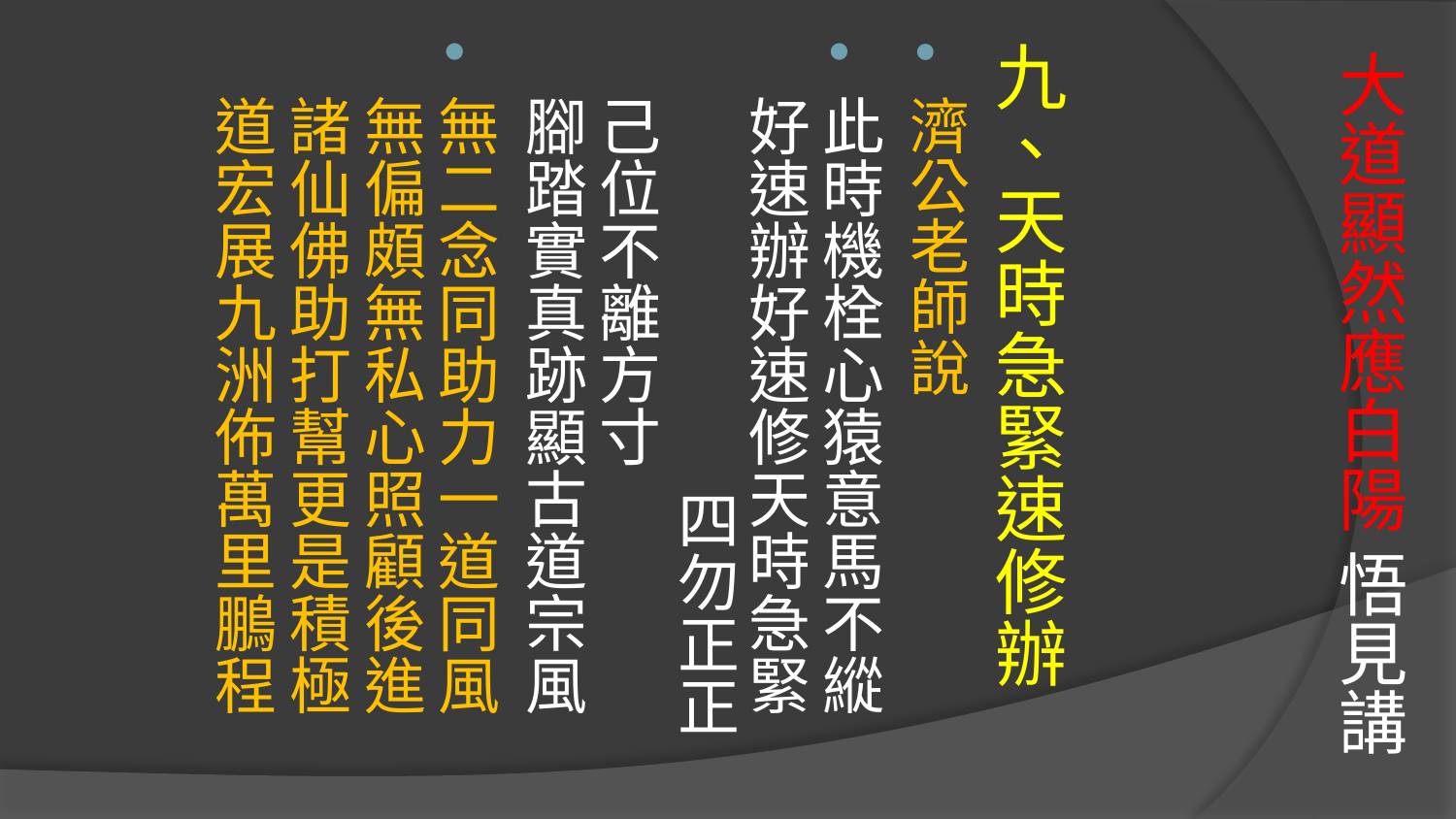

# 大道顯然應白陽 悟見講
九、天時急緊速修辦
濟公老師說
此時機栓心猿意馬不縱　
好速辦好速修天時急緊                     　　　四勿正正己位不離方寸　
腳踏實真跡顯古道宗風
無二念同助力一道同風　
無偏頗無私心照顧後進
諸仙佛助打幫更是積極　
道宏展九洲佈萬里鵬程